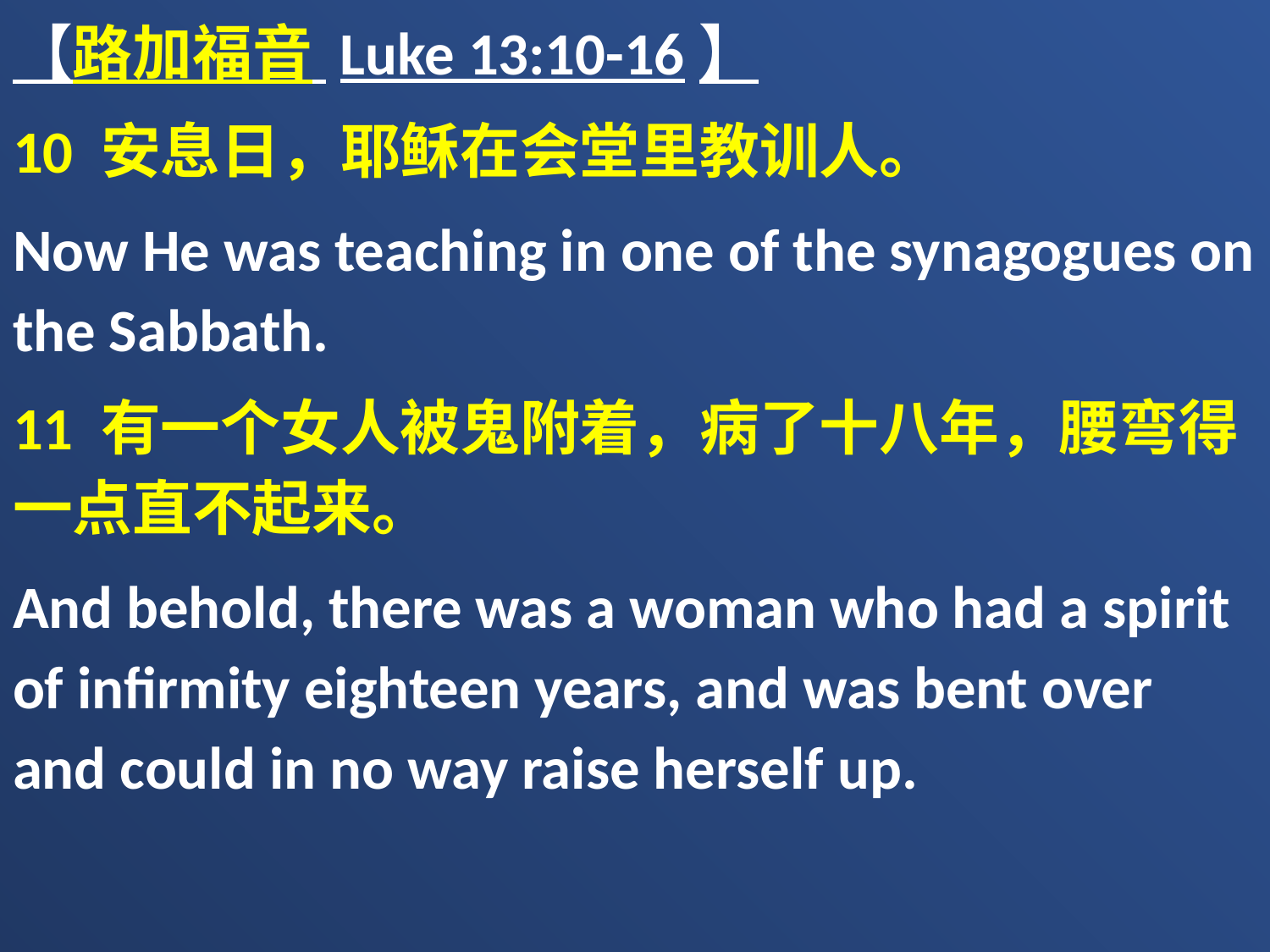

【路加福音 Luke 13:10-16】
10 安息日，耶稣在会堂里教训人。
Now He was teaching in one of the synagogues on the Sabbath.
11 有一个女人被鬼附着，病了十八年，腰弯得一点直不起来。
And behold, there was a woman who had a spirit of infirmity eighteen years, and was bent over and could in no way raise herself up.